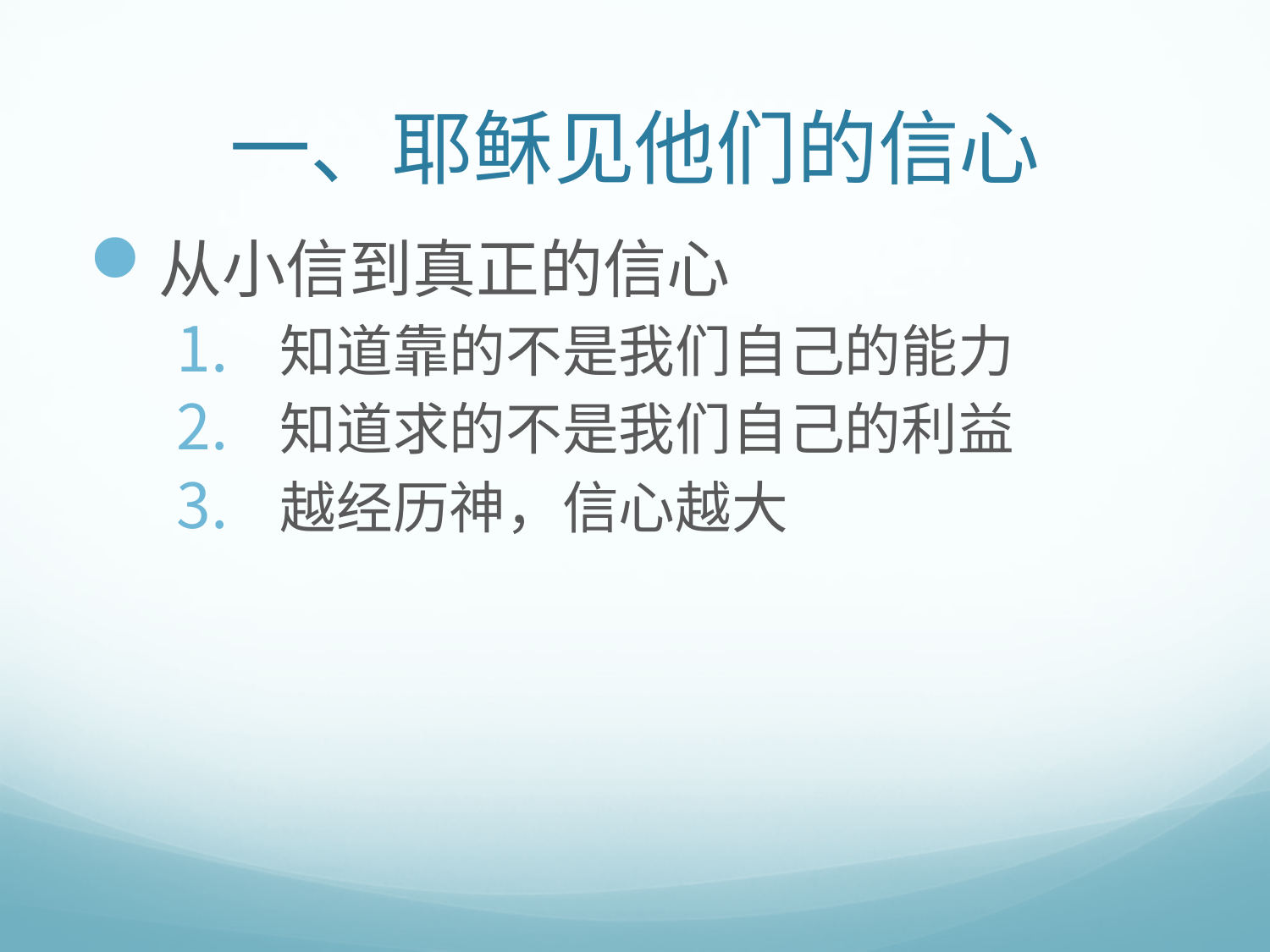

# 一、耶稣见他们的信心
从小信到真正的信心
知道靠的不是我们自己的能力
知道求的不是我们自己的利益
越经历神，信心越大